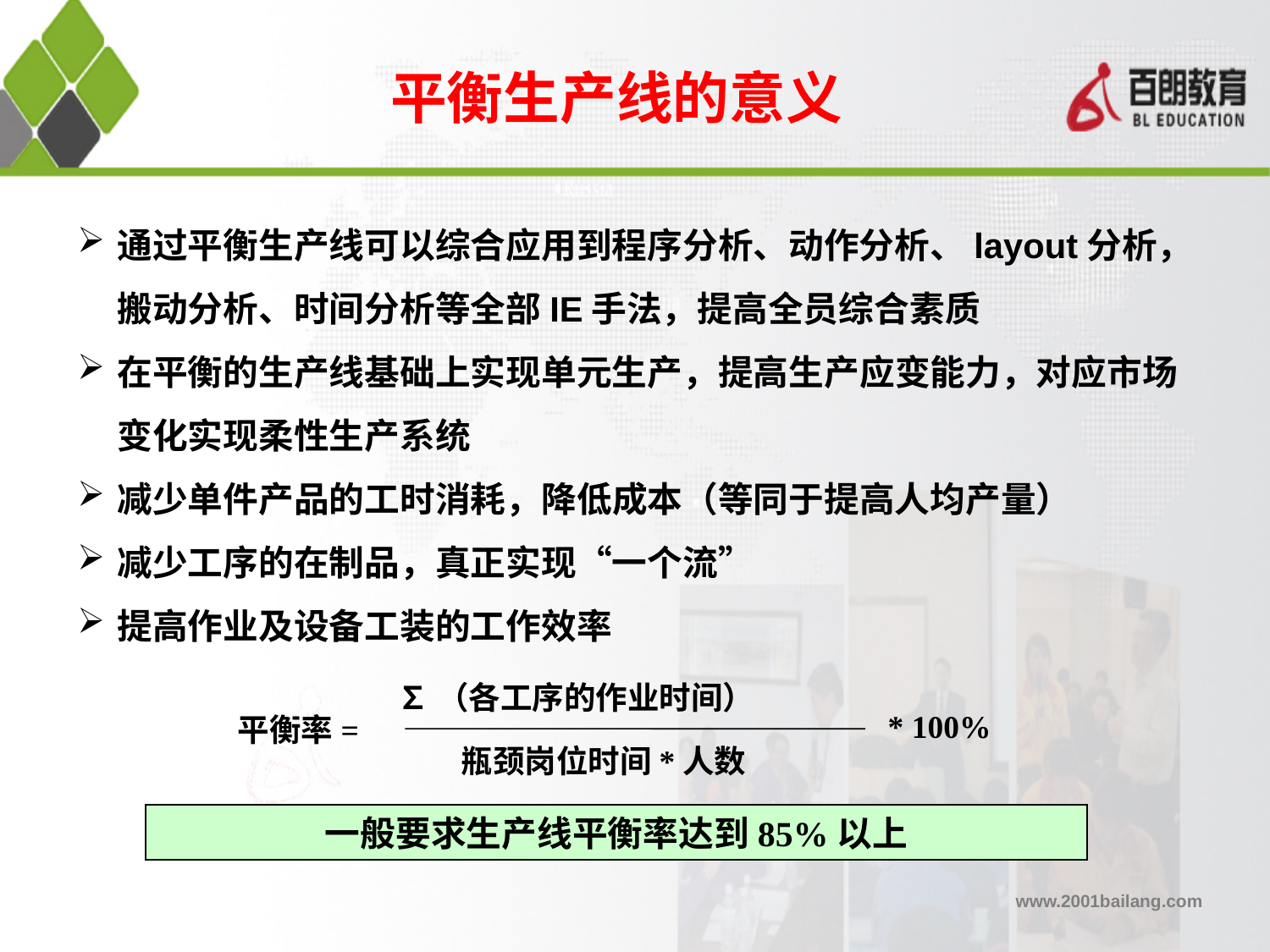

平衡生产线的意义
通过平衡生产线可以综合应用到程序分析、动作分析、layout分析，搬动分析、时间分析等全部IE手法，提高全员综合素质
在平衡的生产线基础上实现单元生产，提高生产应变能力，对应市场变化实现柔性生产系统
减少单件产品的工时消耗，降低成本（等同于提高人均产量）
减少工序的在制品，真正实现“一个流”
提高作业及设备工装的工作效率
∑（各工序的作业时间）
* 100%
平衡率=

瓶颈岗位时间*人数
一般要求生产线平衡率达到85%以上